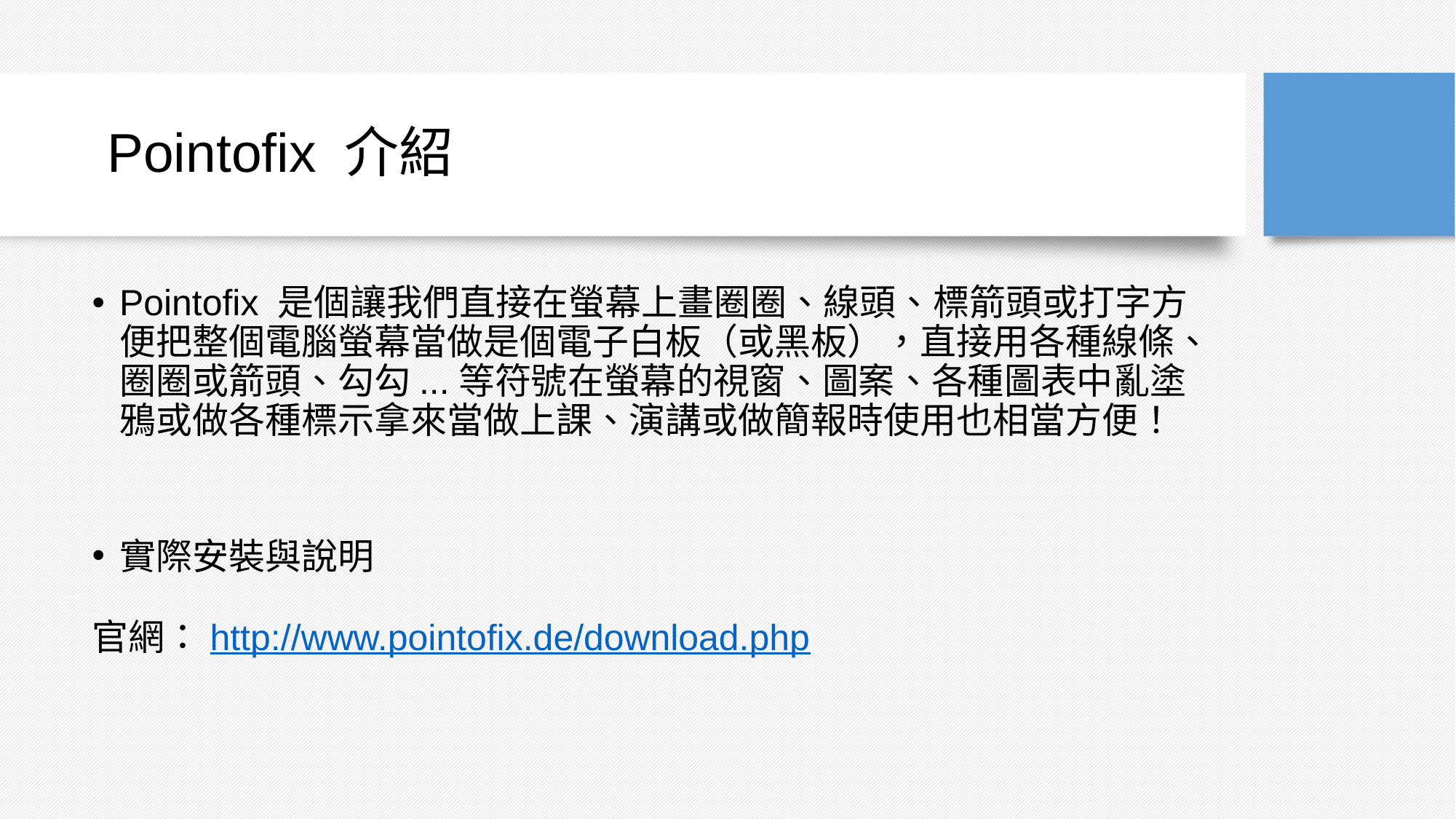

# Pointofix 介紹
Pointofix 是個讓我們直接在螢幕上畫圈圈、線頭、標箭頭或打字方便把整個電腦螢幕當做是個電子白板（或黑板），直接用各種線條、圈圈或箭頭、勾勾...等符號在螢幕的視窗、圖案、各種圖表中亂塗鴉或做各種標示拿來當做上課、演講或做簡報時使用也相當方便！

實際安裝與說明
官網：http://www.pointofix.de/download.php